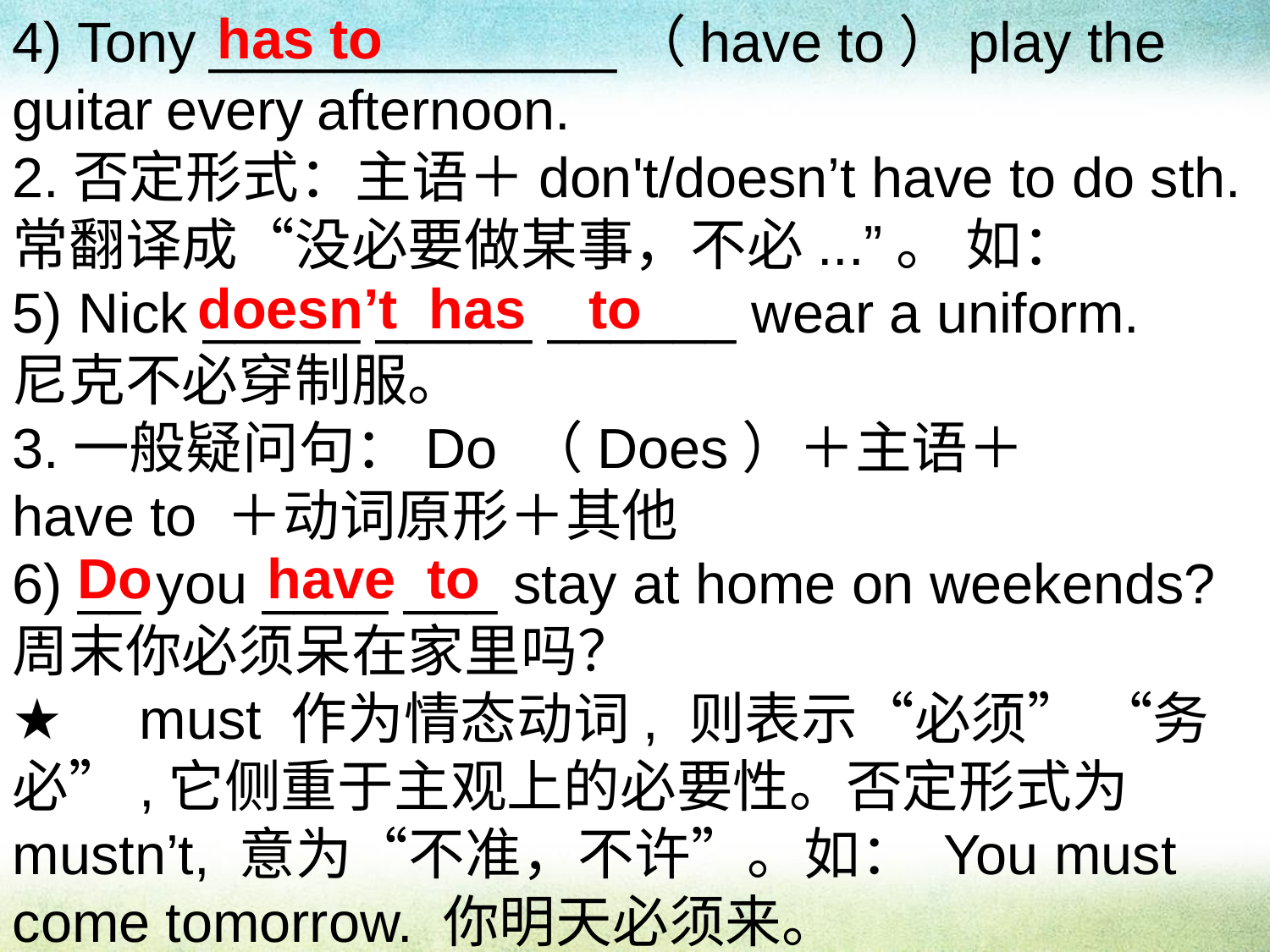

4) Tony _____________（have to）play the guitar every afternoon.
2.否定形式：主语＋don't/doesn’t have to do sth.
常翻译成“没必要做某事，不必...”。 如：
5) Nick _____ _____ ______ wear a uniform.
尼克不必穿制服。
3.一般疑问句：Do （Does）＋主语＋have to ＋动词原形＋其他
6) __ you ____ ___ stay at home on weekends?
周末你必须呆在家里吗？
★ 	must 作为情态动词, 则表示“必须” “务必”,它侧重于主观上的必要性。否定形式为mustn’t, 意为“不准，不许”。如： You must come tomorrow. 你明天必须来。
has to
doesn’t  has    to
Do
have  to